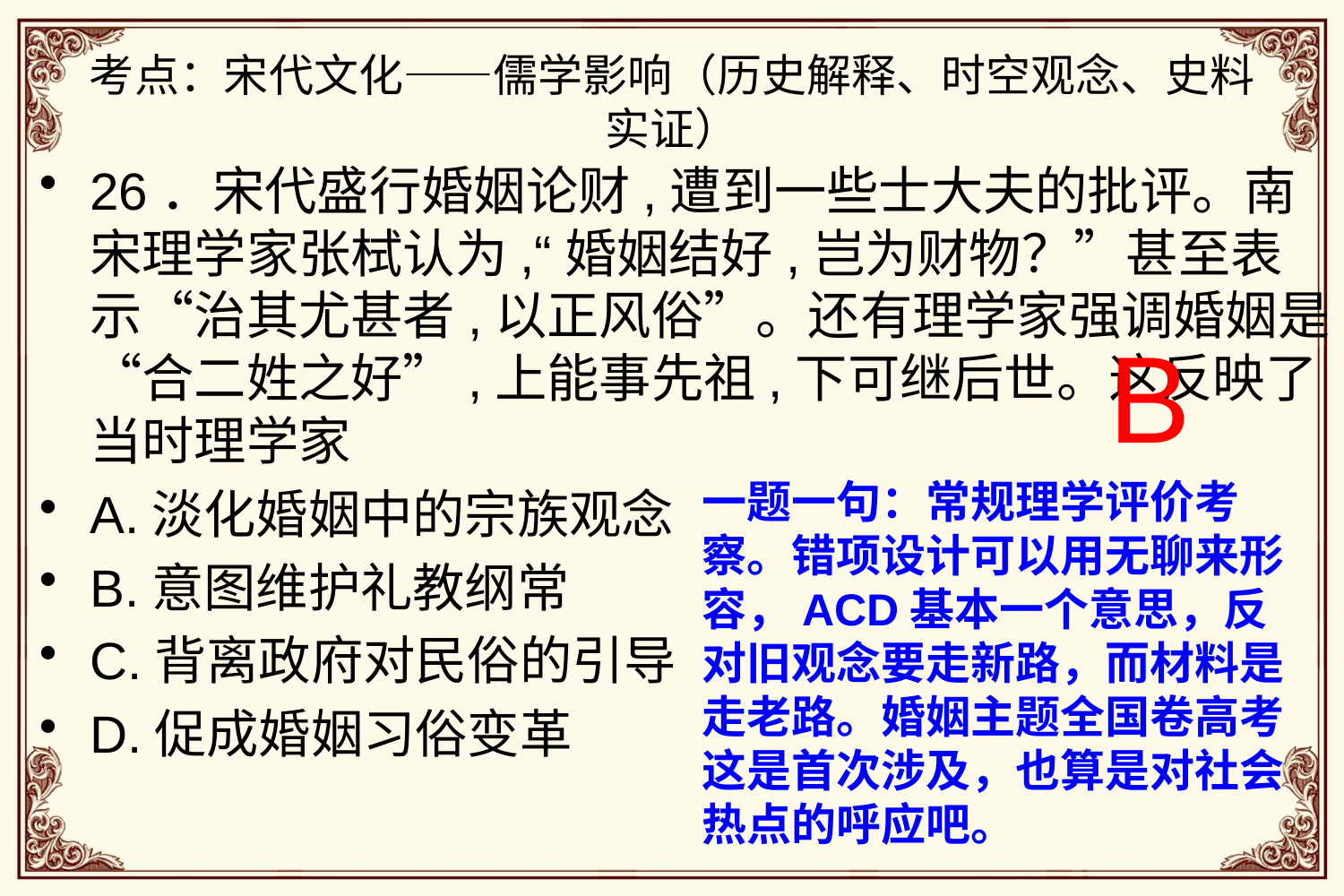

# 考点：宋代文化——儒学影响（历史解释、时空观念、史料实证）
26．宋代盛行婚姻论财,遭到一些士大夫的批评。南宋理学家张栻认为,“婚姻结好,岂为财物？”甚至表示“治其尤甚者,以正风俗”。还有理学家强调婚姻是“合二姓之好”,上能事先祖,下可继后世。这反映了当时理学家
A.淡化婚姻中的宗族观念
B.意图维护礼教纲常
C.背离政府对民俗的引导
D.促成婚姻习俗变革

B
一题一句：常规理学评价考察。错项设计可以用无聊来形容，ACD基本一个意思，反对旧观念要走新路，而材料是走老路。婚姻主题全国卷高考这是首次涉及，也算是对社会热点的呼应吧。